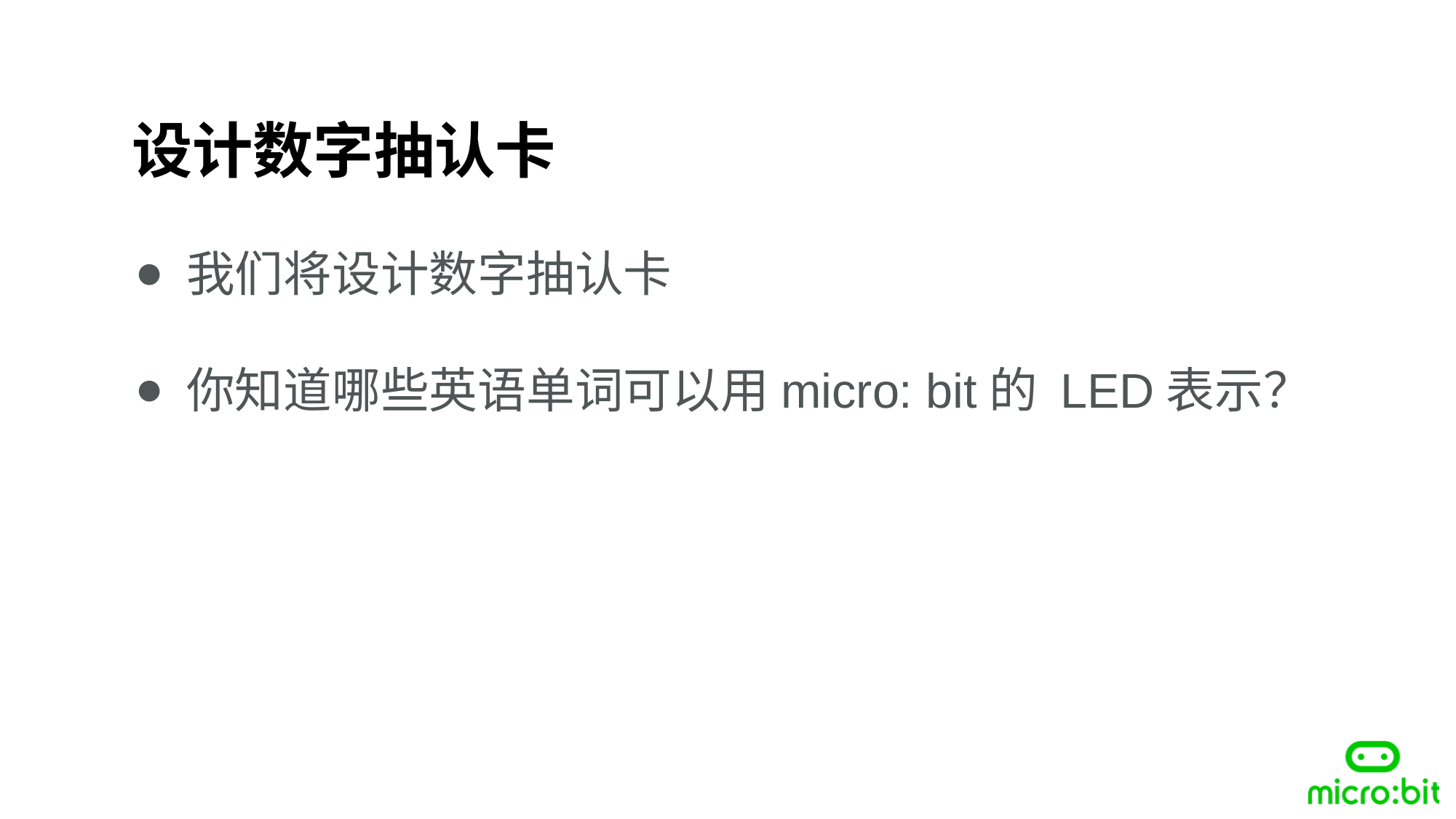

设计数字抽认卡

我们将设计数字抽认卡

你知道哪些英语单词可以用micro: bit的 LED表示？